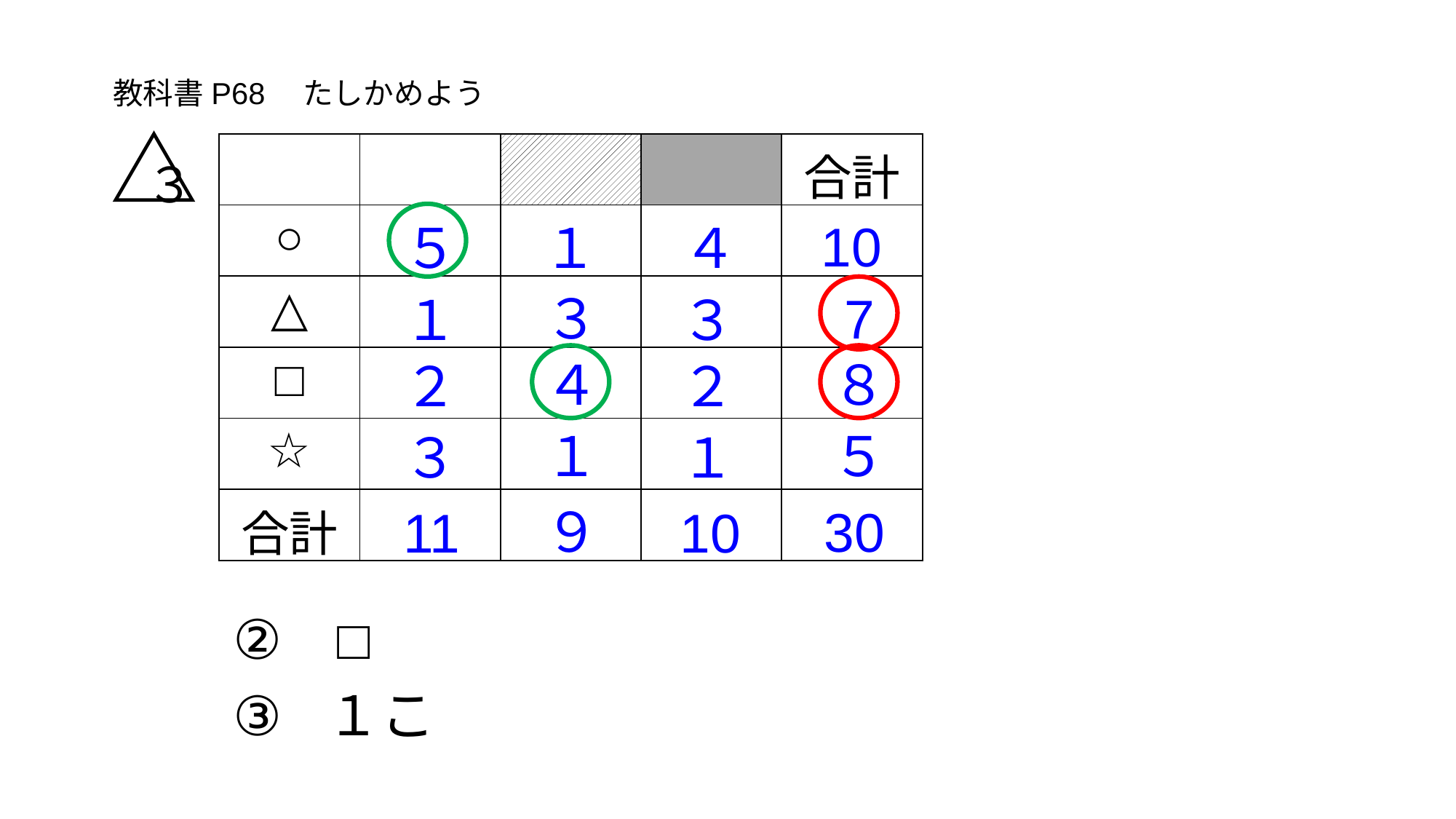

教科書P68　たしかめよう
３
|  |  |  |  | 合計 |
| --- | --- | --- | --- | --- |
| ○ |  |  |  |  |
| △ |  |  |  |  |
| □ |  |  |  |  |
| ☆ |  |  |  |  |
| 合計 |  |  |  |  |

10
５
１
４

３
7
１
３
４
８

２
２
１
５
３
１
９
30
11
10
②
□
③
１こ